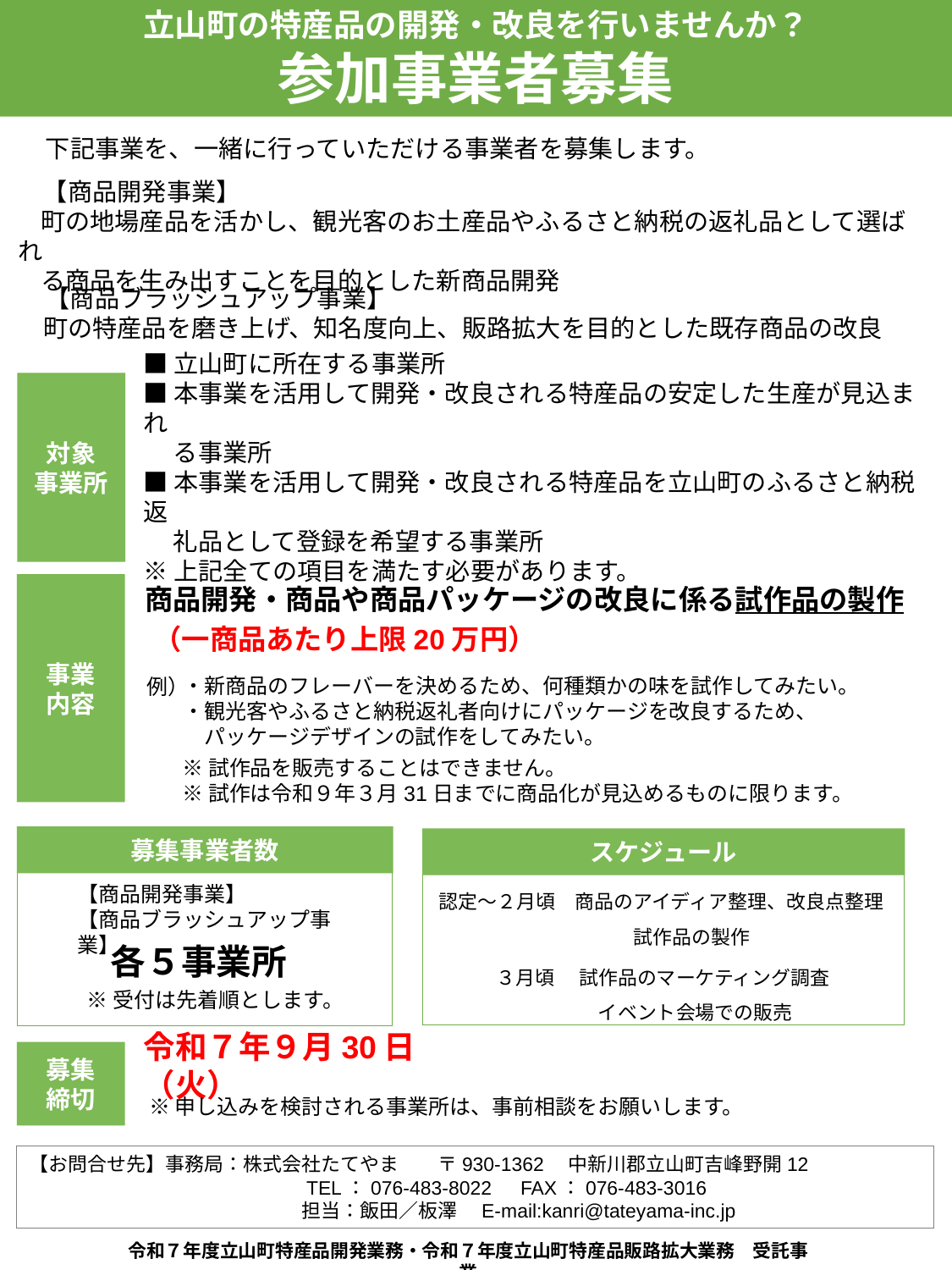

立山町の特産品の開発・改良を行いませんか？
参加事業者募集
　下記事業を、一緒に行っていただける事業者を募集します。
　【商品開発事業】
   町の地場産品を活かし、観光客のお土産品やふるさと納税の返礼品として選ばれ
   る商品を生み出すことを目的とした新商品開発
　【商品ブラッシュアップ事業】
   町の特産品を磨き上げ、知名度向上、販路拡大を目的とした既存商品の改良
■立山町に所在する事業所
■本事業を活用して開発・改良される特産品の安定した生産が見込まれ
　 る事業所
■本事業を活用して開発・改良される特産品を立山町のふるさと納税返
　 礼品として登録を希望する事業所
※上記全ての項目を満たす必要があります。
対象
事業所
事業
内容
商品開発・商品や商品パッケージの改良に係る試作品の製作
 （一商品あたり上限20万円）
・新商品のフレーバーを決めるため、何種類かの味を試作してみたい。
・観光客やふるさと納税返礼者向けにパッケージを改良するため、
　パッケージデザインの試作をしてみたい。
例）
※試作品を販売することはできません。
※試作は令和９年３月31日までに商品化が見込めるものに限ります。
募集事業者数
スケジュール

認定～２月頃　商品のアイディア整理、改良点整理
　　　　　　　　　　試作品の製作
【商品開発事業】
【商品ブラッシュアップ事業】
各５事業所
３月頃　 試作品のマーケティング調査
　　　　　 イベント会場での販売
※受付は先着順とします。
令和７年９月30日（火）
募集
締切
※申し込みを検討される事業所は、事前相談をお願いします。
【お問合せ先】事務局：株式会社たてやま　　〒930-1362　中新川郡立山町吉峰野開12
　　　　　　　　　　　　　　TEL：076-483-8022　FAX：076-483-3016
　　　　　　　　　　　　　　担当：飯田／板澤　E-mail:kanri@tateyama-inc.jp
令和７年度立山町特産品開発業務・令和７年度立山町特産品販路拡大業務　受託事業
申込フォーム
　■申込フォームに必要事項をご記入の上、FAXまたはメールにてお送りください。
　■申込締切：２０２１年２月１０日（水）まで
　ＦＡＸ：０７６－４４４－１１３５